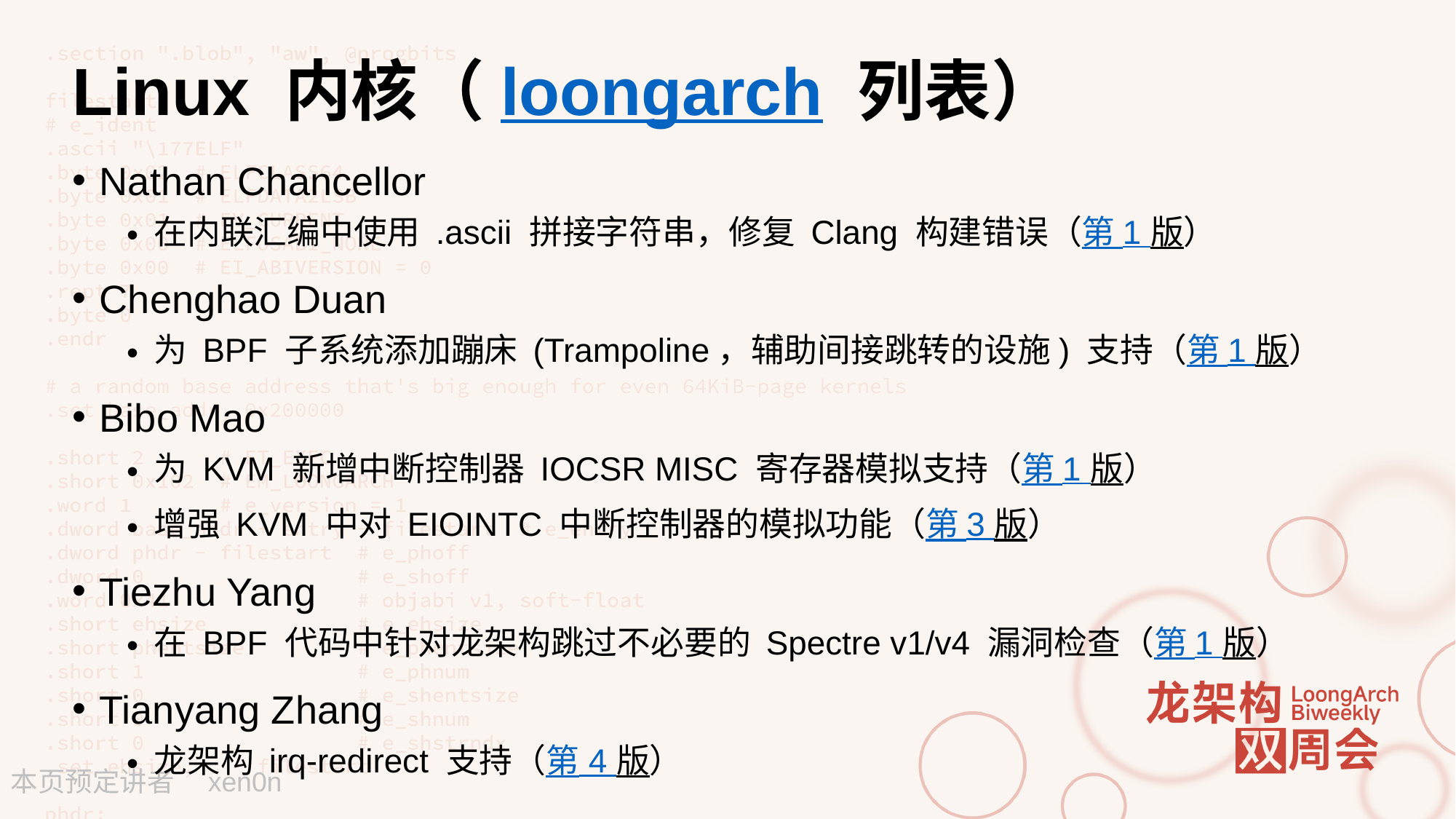

# Linux 内核（loongarch 列表）
Nathan Chancellor
在内联汇编中使用 .ascii 拼接字符串，修复 Clang 构建错误（第 1 版）
Chenghao Duan
为 BPF 子系统添加蹦床 (Trampoline，辅助间接跳转的设施) 支持（第 1 版）
Bibo Mao
为 KVM 新增中断控制器 IOCSR MISC 寄存器模拟支持（第 1 版）
增强 KVM 中对 EIOINTC 中断控制器的模拟功能（第 3 版）
Tiezhu Yang
在 BPF 代码中针对龙架构跳过不必要的 Spectre v1/v4 漏洞检查（第 1 版）
Tianyang Zhang
龙架构 irq-redirect 支持（第 4 版）
xen0n